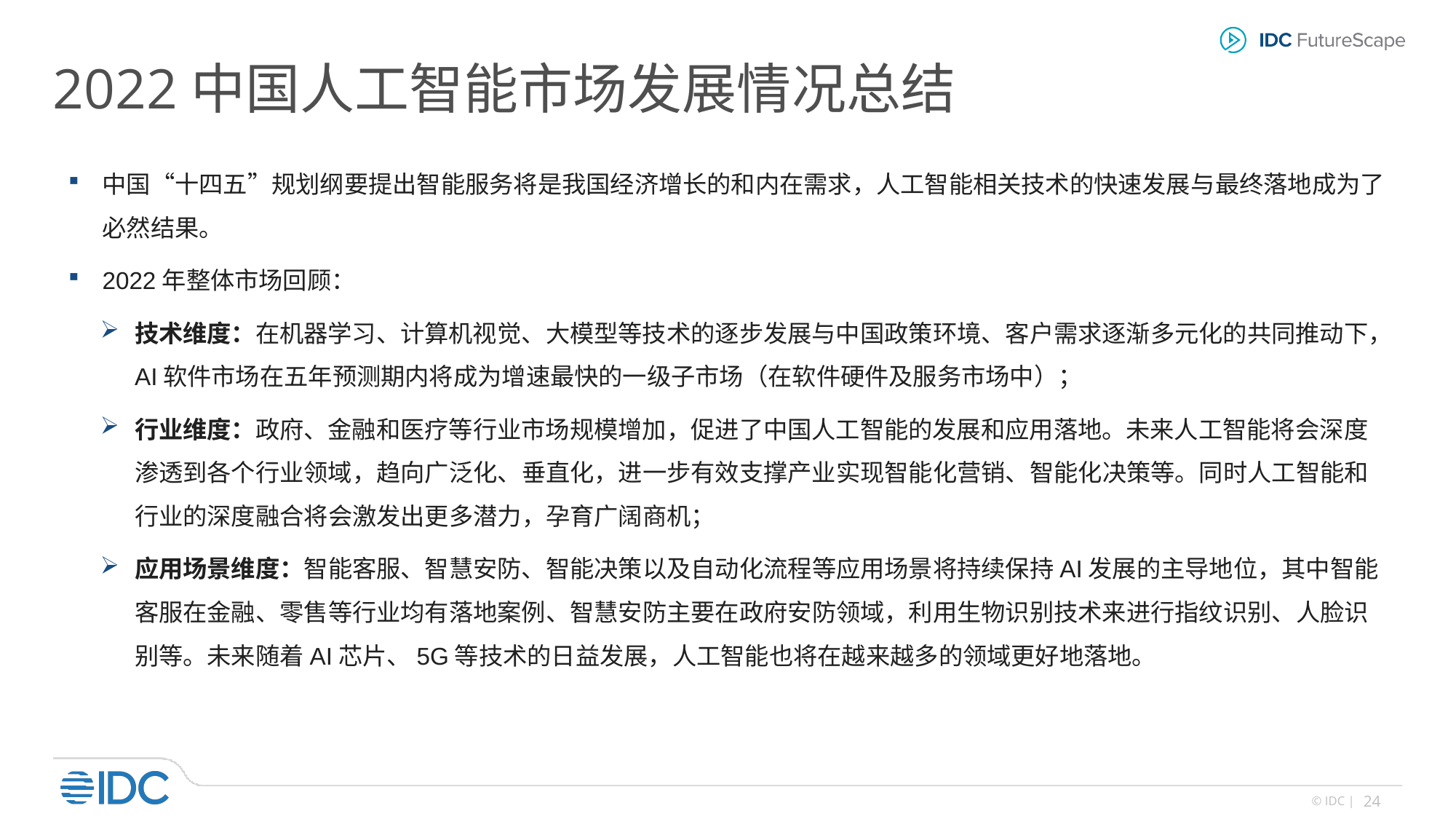

# 2022中国人工智能市场发展情况总结
中国“十四五”规划纲要提出智能服务将是我国经济增长的和内在需求，人工智能相关技术的快速发展与最终落地成为了必然结果。
2022年整体市场回顾：
技术维度：在机器学习、计算机视觉、大模型等技术的逐步发展与中国政策环境、客户需求逐渐多元化的共同推动下，AI软件市场在五年预测期内将成为增速最快的一级子市场（在软件硬件及服务市场中）；
行业维度：政府、金融和医疗等行业市场规模增加，促进了中国人工智能的发展和应用落地。未来人工智能将会深度渗透到各个行业领域，趋向广泛化、垂直化，进一步有效支撑产业实现智能化营销、智能化决策等。同时人工智能和行业的深度融合将会激发出更多潜力，孕育广阔商机；
应用场景维度：智能客服、智慧安防、智能决策以及自动化流程等应用场景将持续保持AI发展的主导地位，其中智能客服在金融、零售等行业均有落地案例、智慧安防主要在政府安防领域，利用生物识别技术来进行指纹识别、人脸识别等。未来随着AI芯片、5G等技术的日益发展，人工智能也将在越来越多的领域更好地落地。